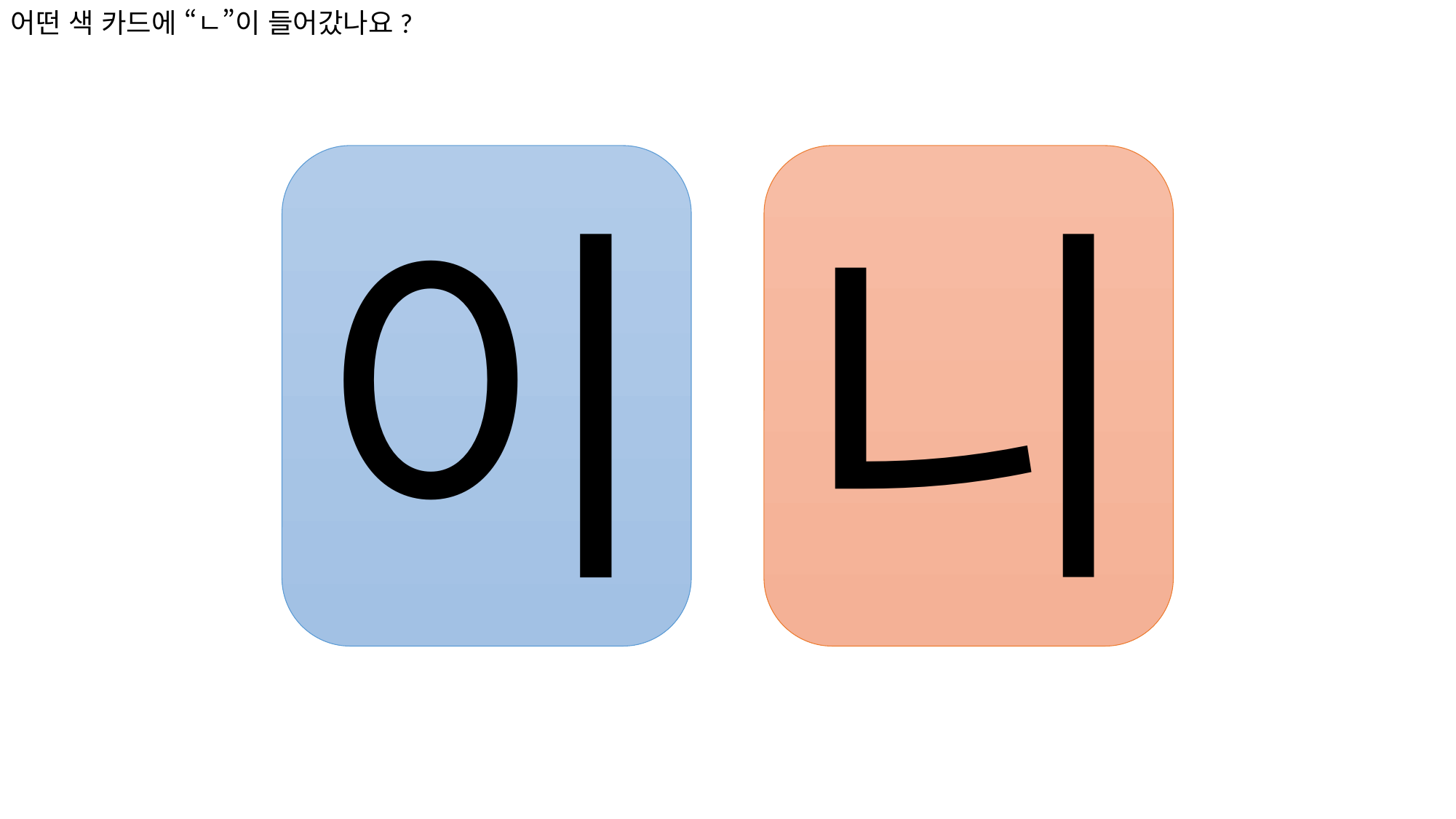

어떤 색 카드에 “ㄴ”이 들어갔나요?
이
니